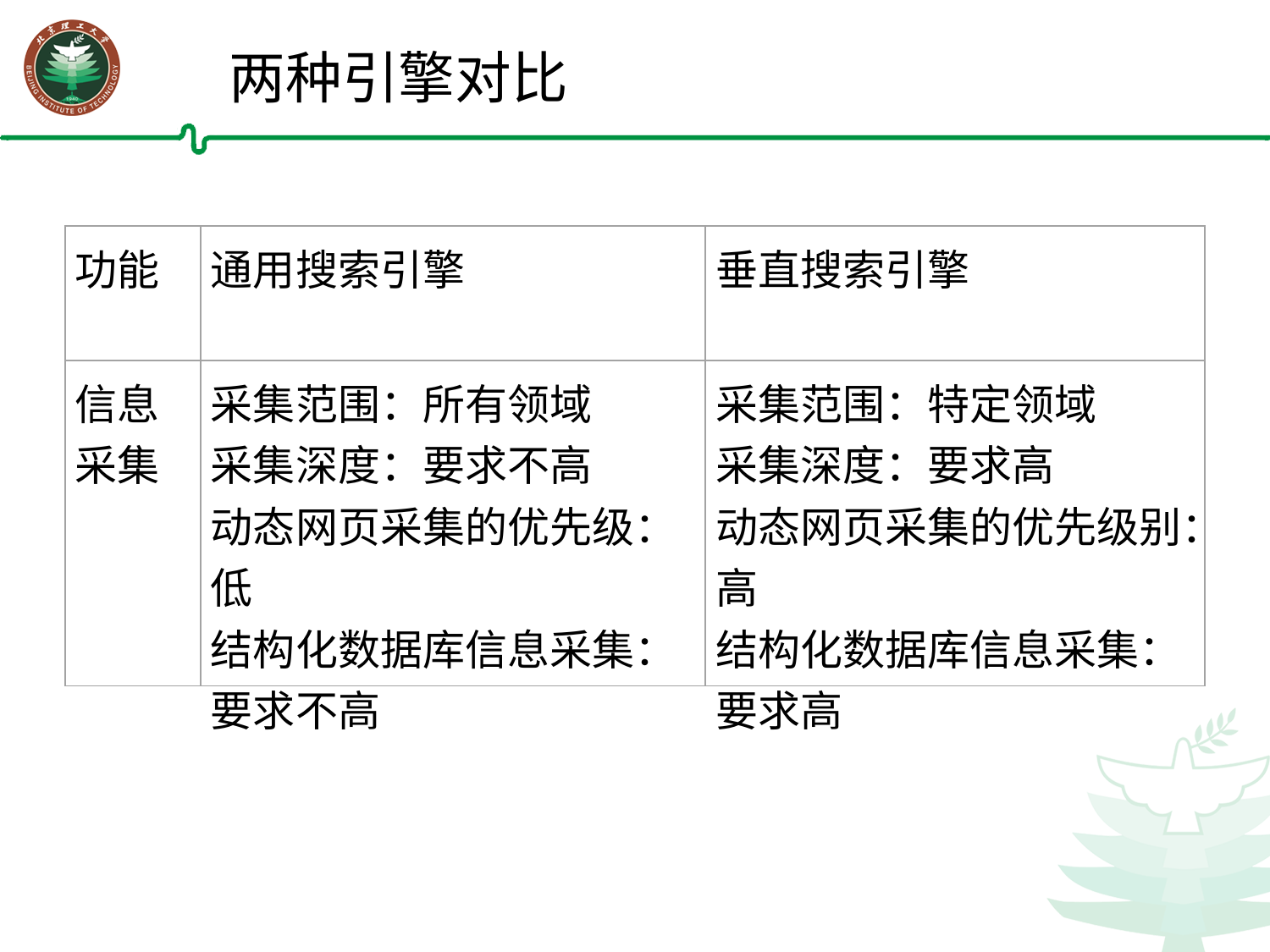

两种引擎对比
| 功能 | 通用搜索引擎 | 垂直搜索引擎 |
| --- | --- | --- |
| 信息采集 | 采集范围：所有领域 采集深度：要求不高 动态网页采集的优先级：低 结构化数据库信息采集：要求不高 | 采集范围：特定领域 采集深度：要求高 动态网页采集的优先级别：高 结构化数据库信息采集：要求高 |